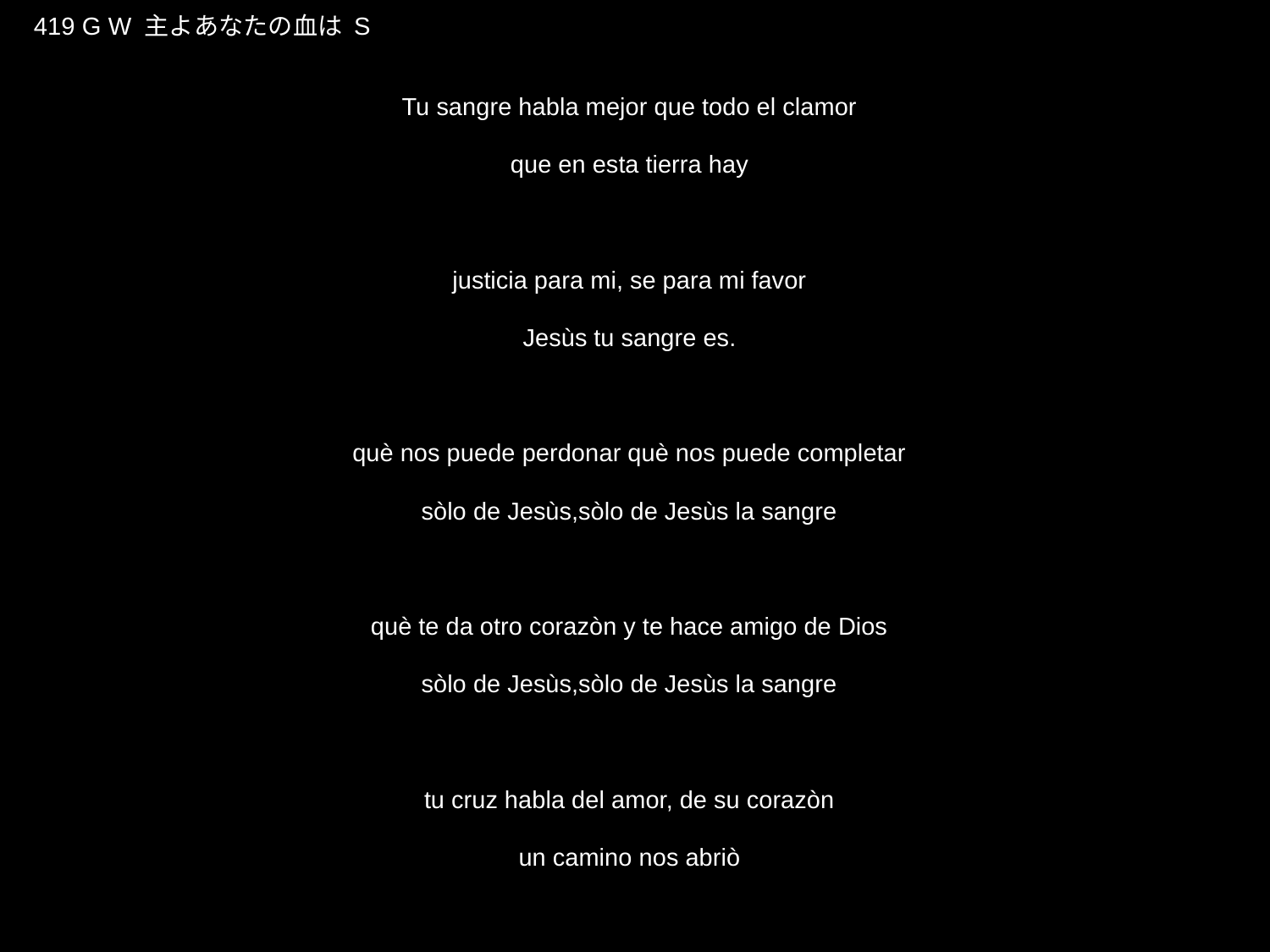

しゅよあなたのちは
★W
419 G W 主よあなたの血は S
★
Tu sangre habla mejor que todo el clamor
que en esta tierra hay

justicia para mi, se para mi favor
Jesùs tu sangre es.

què nos puede perdonar què nos puede completar
sòlo de Jesùs,sòlo de Jesùs la sangre

què te da otro corazòn y te hace amigo de Dios
sòlo de Jesùs,sòlo de Jesùs la sangre

tu cruz habla del amor, de su corazòn
un camino nos abriò

me acerco con valor, sin confianza terrenal
Jesùs tu sangre es